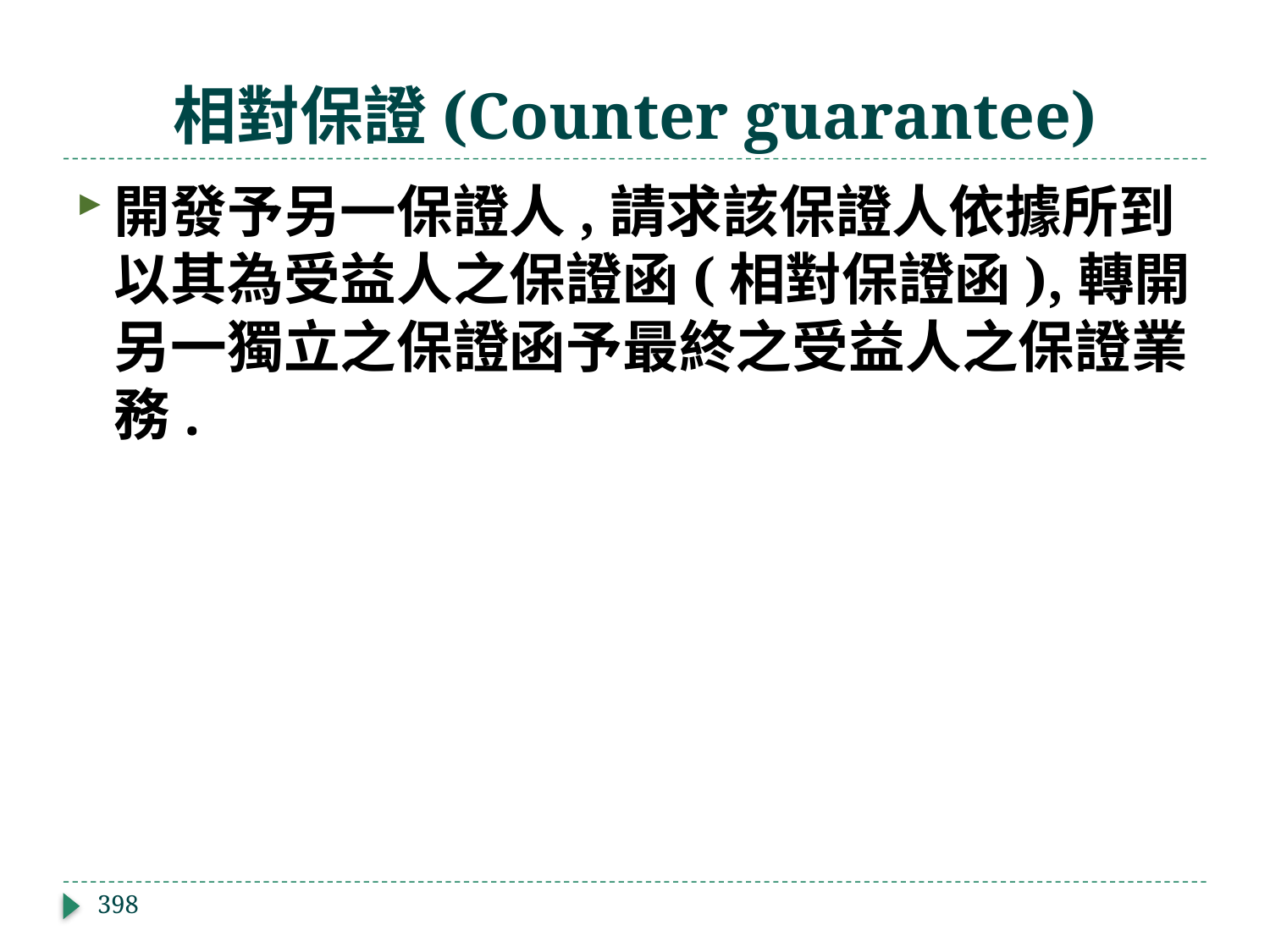

# 相對保證(Counter guarantee)
開發予另一保證人,請求該保證人依據所到以其為受益人之保證函(相對保證函),轉開另一獨立之保證函予最終之受益人之保證業務.
398